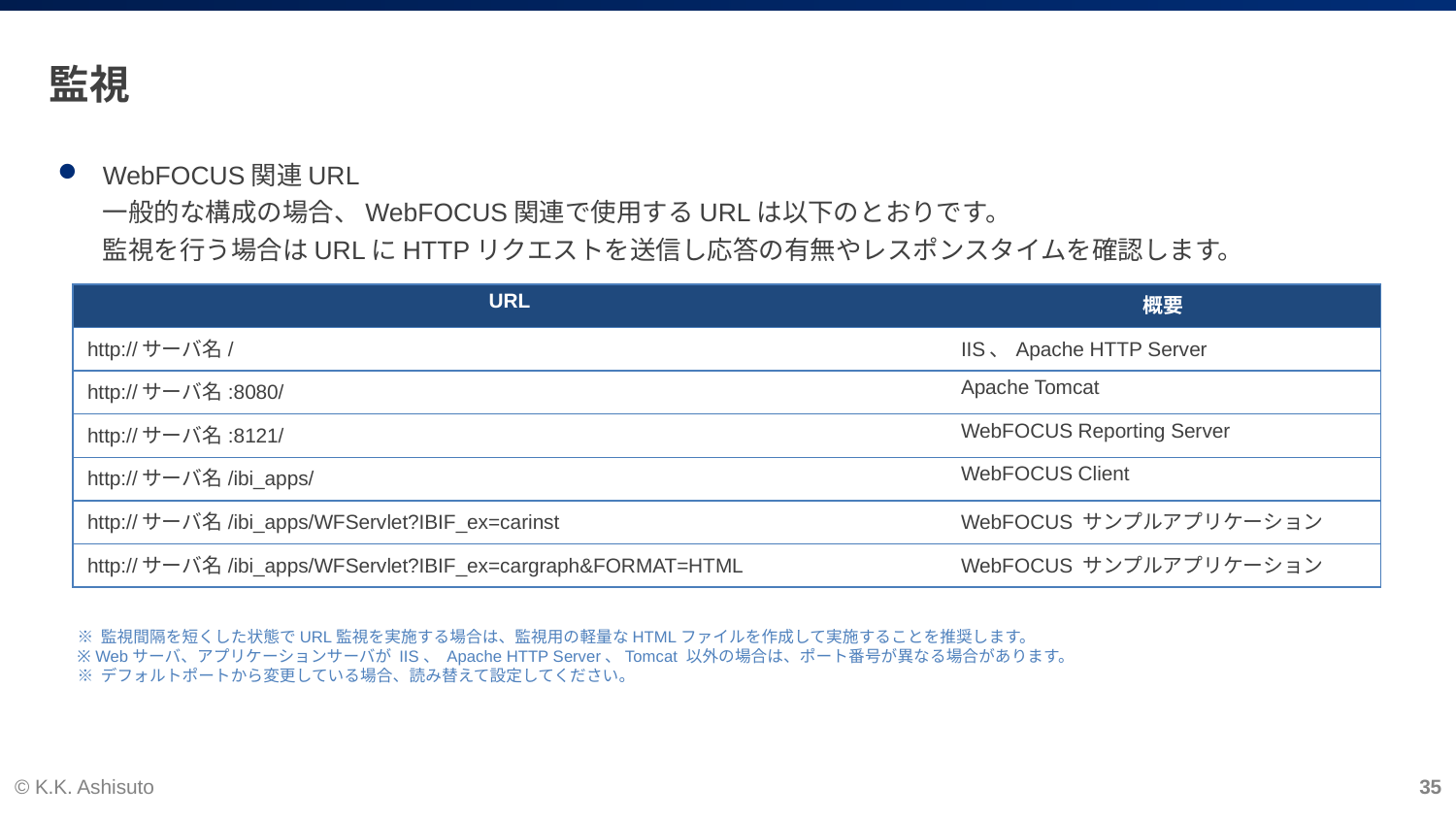

# 監視
WebFOCUS関連URL
一般的な構成の場合、WebFOCUS関連で使用するURLは以下のとおりです。
監視を行う場合はURLにHTTPリクエストを送信し応答の有無やレスポンスタイムを確認します。
| URL | 概要 |
| --- | --- |
| http://サーバ名/ | IIS、Apache HTTP Server |
| http://サーバ名:8080/ | Apache Tomcat |
| http://サーバ名:8121/ | WebFOCUS Reporting Server |
| http://サーバ名/ibi\_apps/ | WebFOCUS Client |
| http://サーバ名/ibi\_apps/WFServlet?IBIF\_ex=carinst | WebFOCUS サンプルアプリケーション |
| http://サーバ名/ibi\_apps/WFServlet?IBIF\_ex=cargraph&FORMAT=HTML | WebFOCUS サンプルアプリケーション |
※ 監視間隔を短くした状態でURL監視を実施する場合は、監視用の軽量なHTMLファイルを作成して実施することを推奨します。
※ Webサーバ、アプリケーションサーバが IIS、 Apache HTTP Server、Tomcat 以外の場合は、ポート番号が異なる場合があります。
※ デフォルトポートから変更している場合、読み替えて設定してください。
© K.K. Ashisuto
35